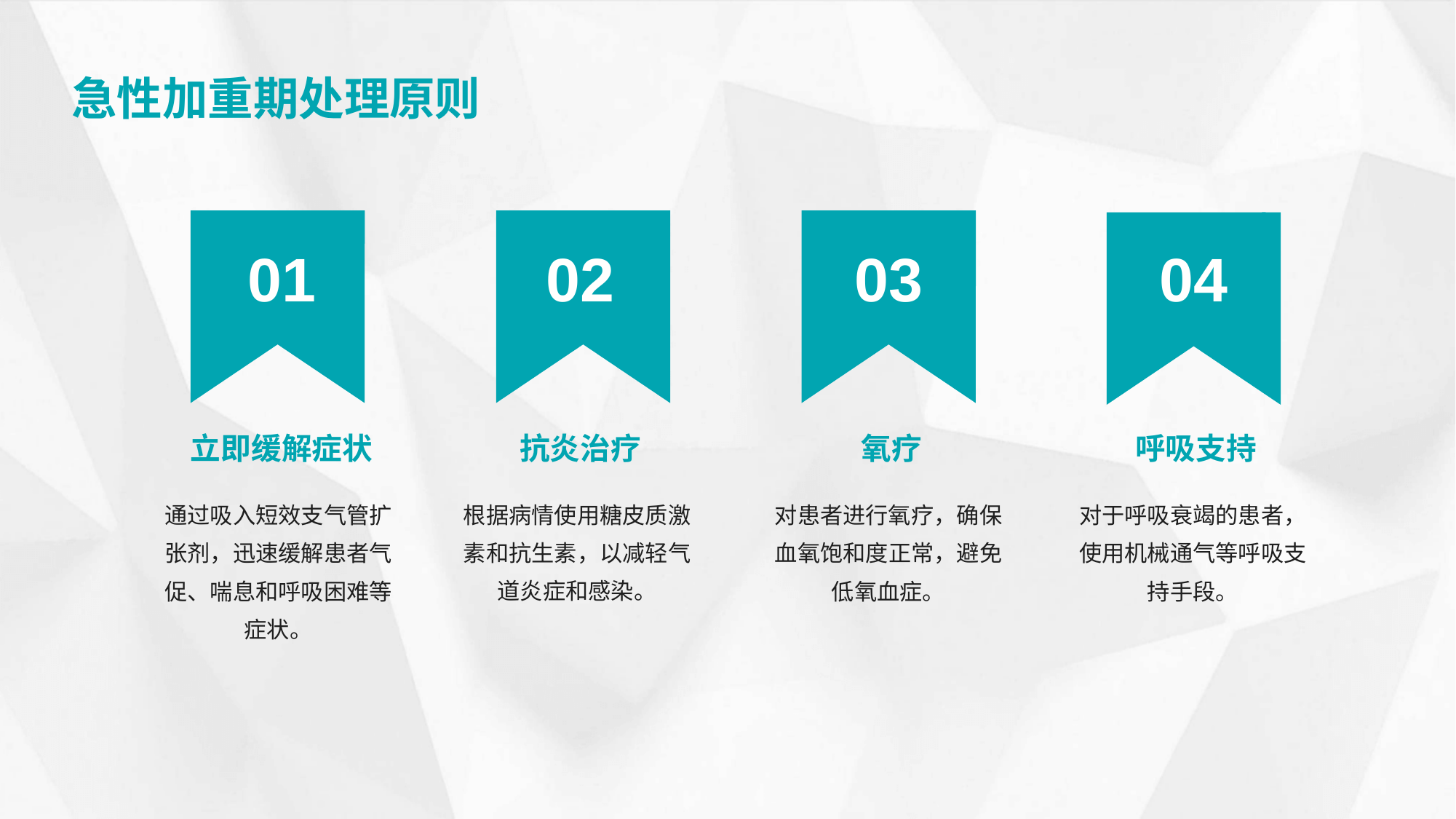

急性加重期处理原则

01
02
03
04
立即缓解症状
抗炎治疗
氧疗
呼吸支持
根据病情使用糖皮质激素和抗生素，以减轻气道炎症和感染。
通过吸入短效支气管扩张剂，迅速缓解患者气促、喘息和呼吸困难等症状。
对患者进行氧疗，确保血氧饱和度正常，避免低氧血症。
对于呼吸衰竭的患者，使用机械通气等呼吸支持手段。